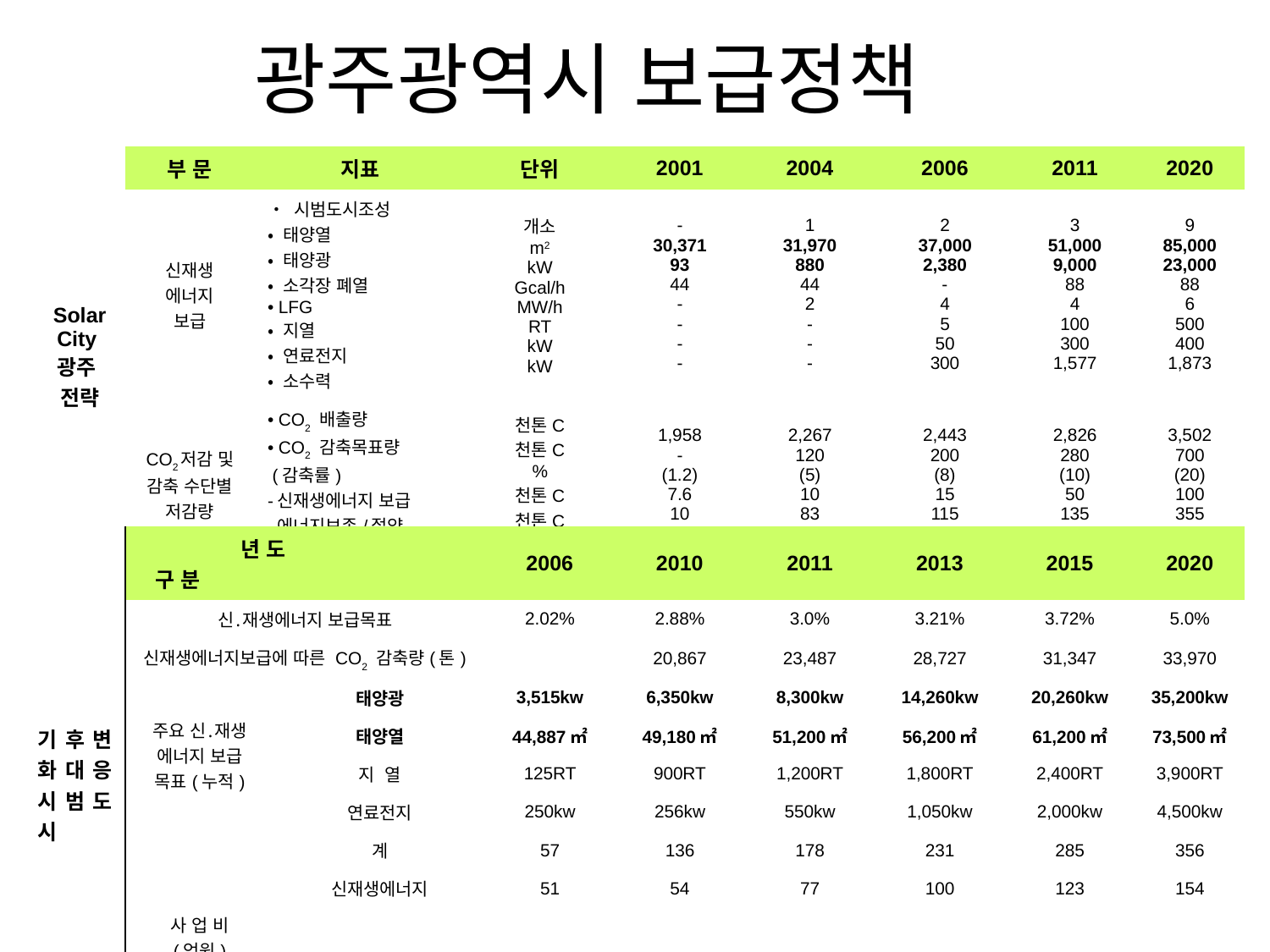

# 광주광역시 보급정책
| Solar City 광주 전략 | 부 문 | 지표 | 단위 | 2001 | 2004 | 2006 | 2011 | 2020 |
| --- | --- | --- | --- | --- | --- | --- | --- | --- |
|  | 신재생 에너지 보급 | • 시범도시조성 • 태양열 • 태양광 • 소각장 폐열 • LFG • 지열 • 연료전지 • 소수력 | 개소 m2 kW Gcal/h MW/h RT kW kW | - 30,371 93 44 - - - - | 1 31,970 880 44 2 - - - | 2 37,000 2,380 - 4 5 50 300 | 3 51,000 9,000 88 4 100 300 1,577 | 9 85,000 23,000 88 6 500 400 1,873 |
|  | CO2저감 및 감축 수단별 저감량 | • CO2 배출량 • CO2 감축목표량  (감축률) -신재생에너지 보급 -에너지보존/절약 -에너지이용 고효율화 | 천톤C 천톤C % 천톤C 천톤C 천톤C | 1,958 - (1.2) 7.6 10 5 | 2,267 120 (5) 10 83 27 | 2,443 200 (8) 15 115 70 | 2,826 280 (10) 50 135 95 | 3,502 700 (20) 100 355 245 |
| 기후변화대응 시범도시 | 년 도   구 분 |  | 2006 | 2010 | 2011 | 2013 | 2015 | 2020 |
| --- | --- | --- | --- | --- | --- | --- | --- | --- |
|  | 신․재생에너지 보급목표 |  | 2.02% | 2.88% | 3.0% | 3.21% | 3.72% | 5.0% |
|  | 신재생에너지보급에 따른 CO2 감축량(톤) |  |  | 20,867 | 23,487 | 28,727 | 31,347 | 33,970 |
|  | 주요 신․재생 에너지 보급 목표(누적) | 태양광 | 3,515kw | 6,350kw | 8,300kw | 14,260kw | 20,260kw | 35,200kw |
|  |  | 태양열 | 44,887㎡ | 49,180㎡ | 51,200㎡ | 56,200㎡ | 61,200㎡ | 73,500㎡ |
|  |  | 지  열 | 125RT | 900RT | 1,200RT | 1,800RT | 2,400RT | 3,900RT |
|  |  | 연료전지 | 250kw | 256kw | 550kw | 1,050kw | 2,000kw | 4,500kw |
|  | 사 업 비 (억원) | 계 | 57 | 136 | 178 | 231 | 285 | 356 |
|  |  | 신재생에너지 | 51 | 54 | 77 | 100 | 123 | 154 |
|  |  | 절약/효율향상 등 | 6 | 82 | 101 | 131 | 162 | 202 |